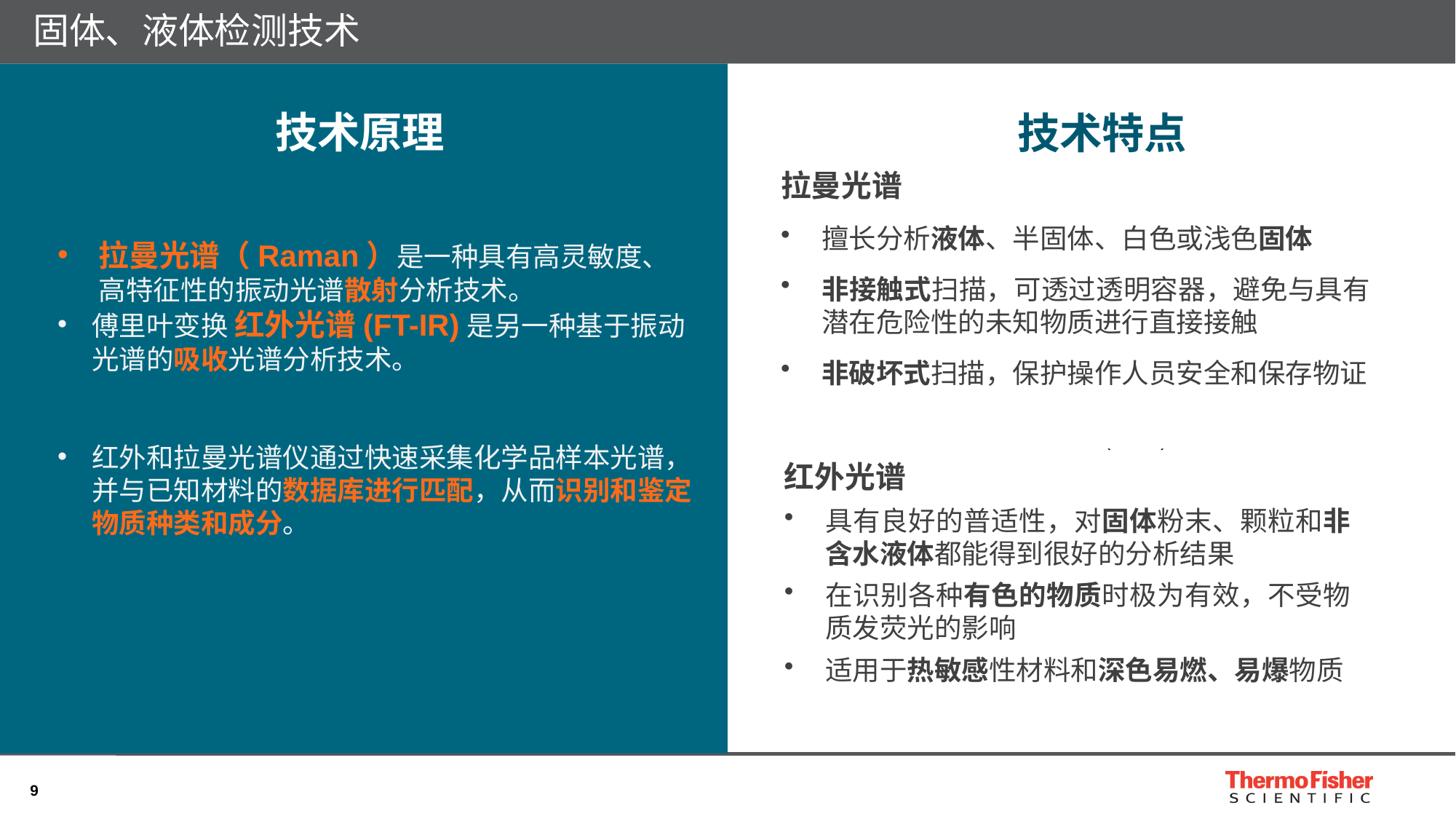

# 固体、液体检测技术

技术原理
技术特点
拉曼光谱
擅长分析液体、半固体、白色或浅色固体
非接触式扫描，可透过透明容器，避免与具有潜在危险性的未知物质进行直接接触
非破坏式扫描，保护操作人员安全和保存物证

 Dextrose Monohydrate
(葡萄糖)

TATP(三过氧化三丙酮)

MEKP(过氧化丁酮)

500
1000
1500
2000
2500
3000
Raman shift (Δ cm-1)
拉曼光谱（Raman）是一种具有高灵敏度、高特征性的振动光谱散射分析技术。
傅里叶变换 红外光谱(FT-IR)是另一种基于振动光谱的吸收光谱分析技术。

红外和拉曼光谱仪通过快速采集化学品样本光谱，并与已知材料的数据库进行匹配，从而识别和鉴定物质种类和成分。
红外光谱
具有良好的普适性，对固体粉末、颗粒和非含水液体都能得到很好的分析结果
在识别各种有色的物质时极为有效，不受物质发荧光的影响
适用于热敏感性材料和深色易燃、易爆物质

异丙醇
硫芥子气(HD)

4000
3500
3000
2500
2000
1500
1000
FT-IR wave number (cm-1)